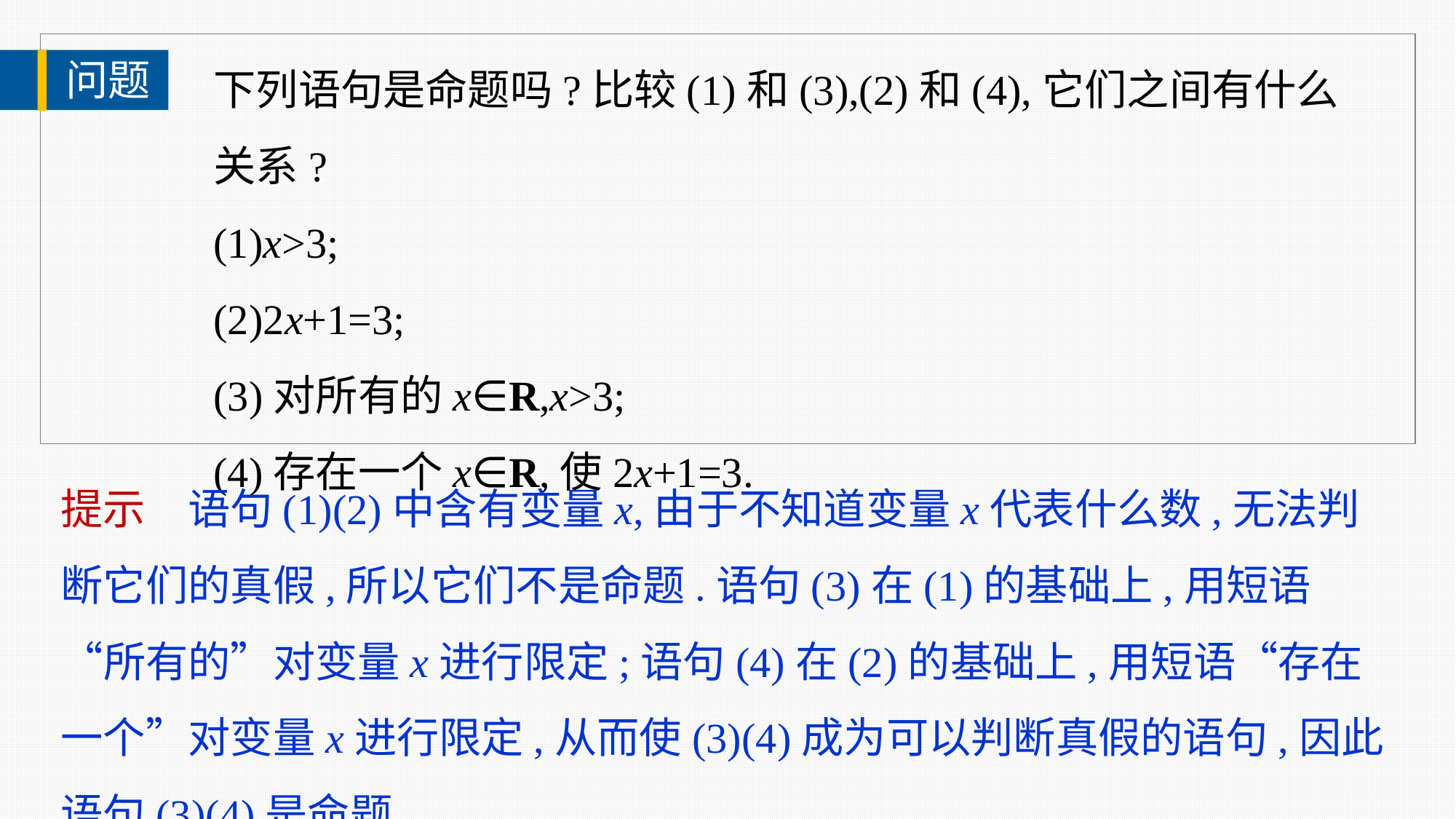

下列语句是命题吗?比较(1)和(3),(2)和(4),它们之间有什么关系?
(1)x>3;
(2)2x+1=3;
(3)对所有的x∈R,x>3;
(4)存在一个x∈R,使2x+1=3.

问题

提示　语句(1)(2)中含有变量x,由于不知道变量x代表什么数,无法判断它们的真假,所以它们不是命题.语句(3)在(1)的基础上,用短语“所有的”对变量x进行限定;语句(4)在(2)的基础上,用短语“存在一个”对变量x进行限定,从而使(3)(4)成为可以判断真假的语句,因此语句(3)(4)是命题.